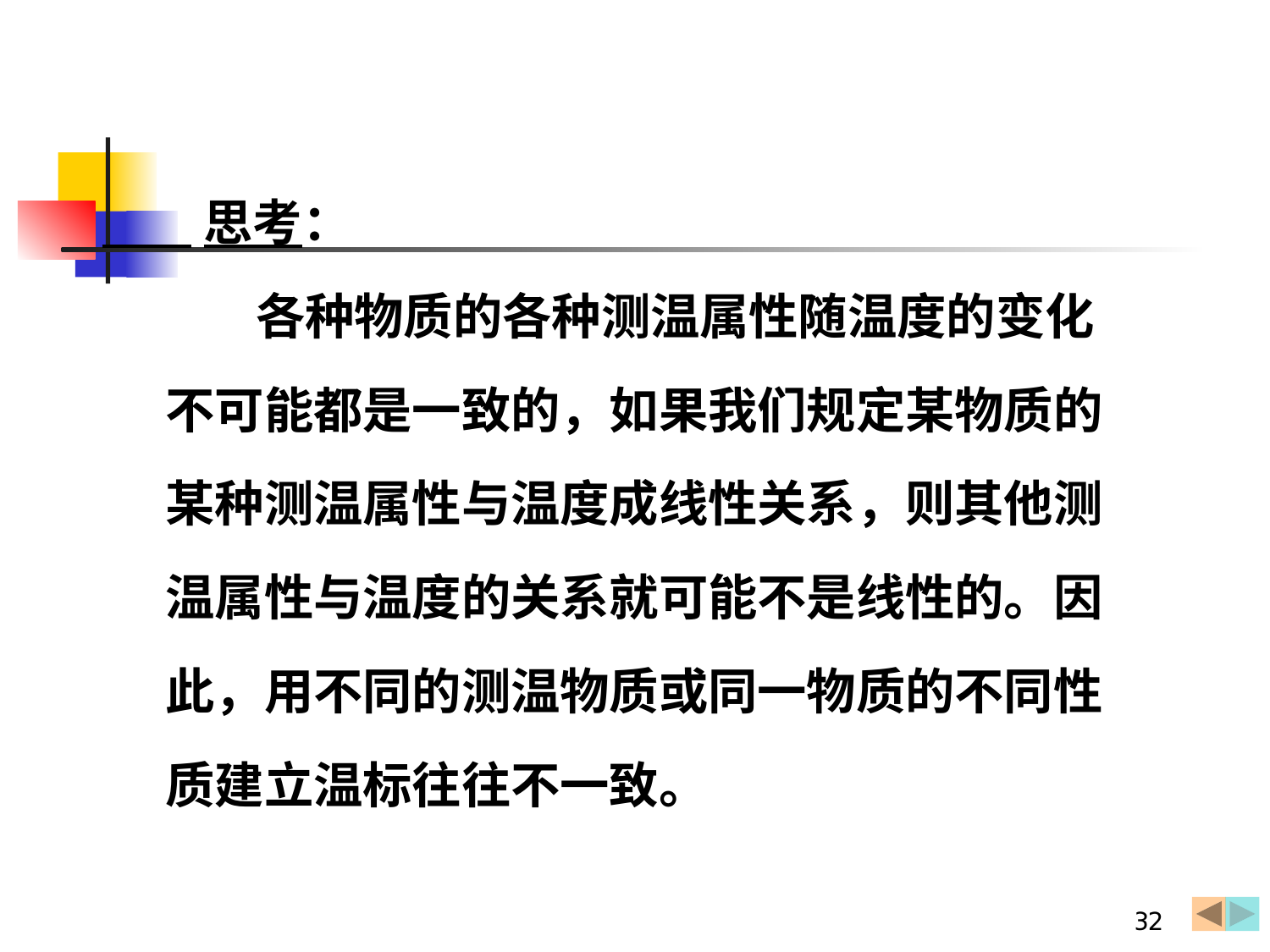

思考：
       各种物质的各种测温属性随温度的变化
不可能都是一致的，如果我们规定某物质的
某种测温属性与温度成线性关系，则其他测
温属性与温度的关系就可能不是线性的。因
此，用不同的测温物质或同一物质的不同性
质建立温标往往不一致。
32